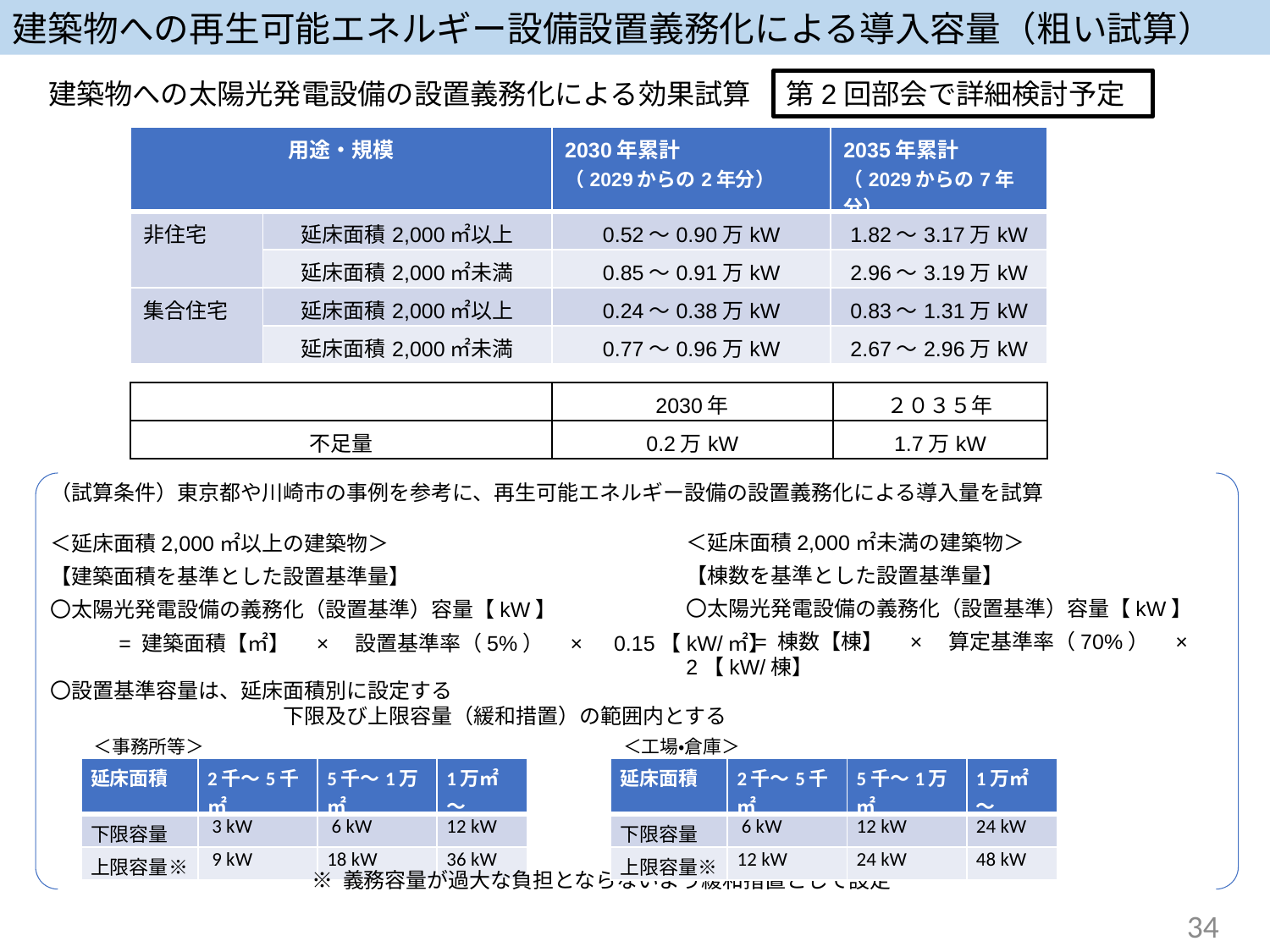

建築物への再生可能エネルギー設備設置義務化による導入容量（粗い試算）
第2回部会で詳細検討予定
建築物への太陽光発電設備の設置義務化による効果試算
| 用途・規模 |  | 2030年累計 （2029からの2年分） | 2035年累計 （2029からの7年分） |
| --- | --- | --- | --- |
| 非住宅 | 延床面積2,000㎡以上 | 0.52～0.90万kW | 1.82～3.17万kW |
|  | 延床面積2,000㎡未満 | 0.85～0.91万kW | 2.96～3.19万kW |
| 集合住宅 | 延床面積2,000㎡以上 | 0.24～0.38万kW | 0.83～1.31万kW |
|  | 延床面積2,000㎡未満 | 0.77～0.96万kW | 2.67～2.96万kW |
|  | 2030年 | ２０３５年 |
| --- | --- | --- |
| 不足量 | 0.2万kW | 1.7万kW |

（試算条件）東京都や川崎市の事例を参考に、再生可能エネルギー設備の設置義務化による導入量を試算

＜延床面積2,000㎡以上の建築物＞
【建築面積を基準とした設置基準量】
〇太陽光発電設備の義務化（設置基準）容量【kW】
　　　= 建築面積【㎡】　×　設置基準率（5%）　×　0.15【kW/㎡】
＜延床面積2,000㎡未満の建築物＞
【棟数を基準とした設置基準量】
〇太陽光発電設備の義務化（設置基準）容量【kW】
　　　= 棟数【棟】　×　算定基準率（70%）　×　2【kW/棟】
〇設置基準容量は、延床面積別に設定する
　　　　　　　　　　　下限及び上限容量（緩和措置）の範囲内とする
＜事務所等＞
＜工場・倉庫＞
| 延床面積 | 2千～5千㎡ | 5千～1万㎡ | 1万㎡～ |
| --- | --- | --- | --- |
| 下限容量 | 3 kW | 6 kW | 12 kW |
| 上限容量※ | 9 kW | 18 kW | 36 kW |
| 延床面積 | 2千～5千㎡ | 5千～1万㎡ | 1万㎡～ |
| --- | --- | --- | --- |
| 下限容量 | 6 kW | 12 kW | 24 kW |
| 上限容量※ | 12 kW | 24 kW | 48 kW |
※ 義務容量が過大な負担とならないよう緩和措置として設定
34